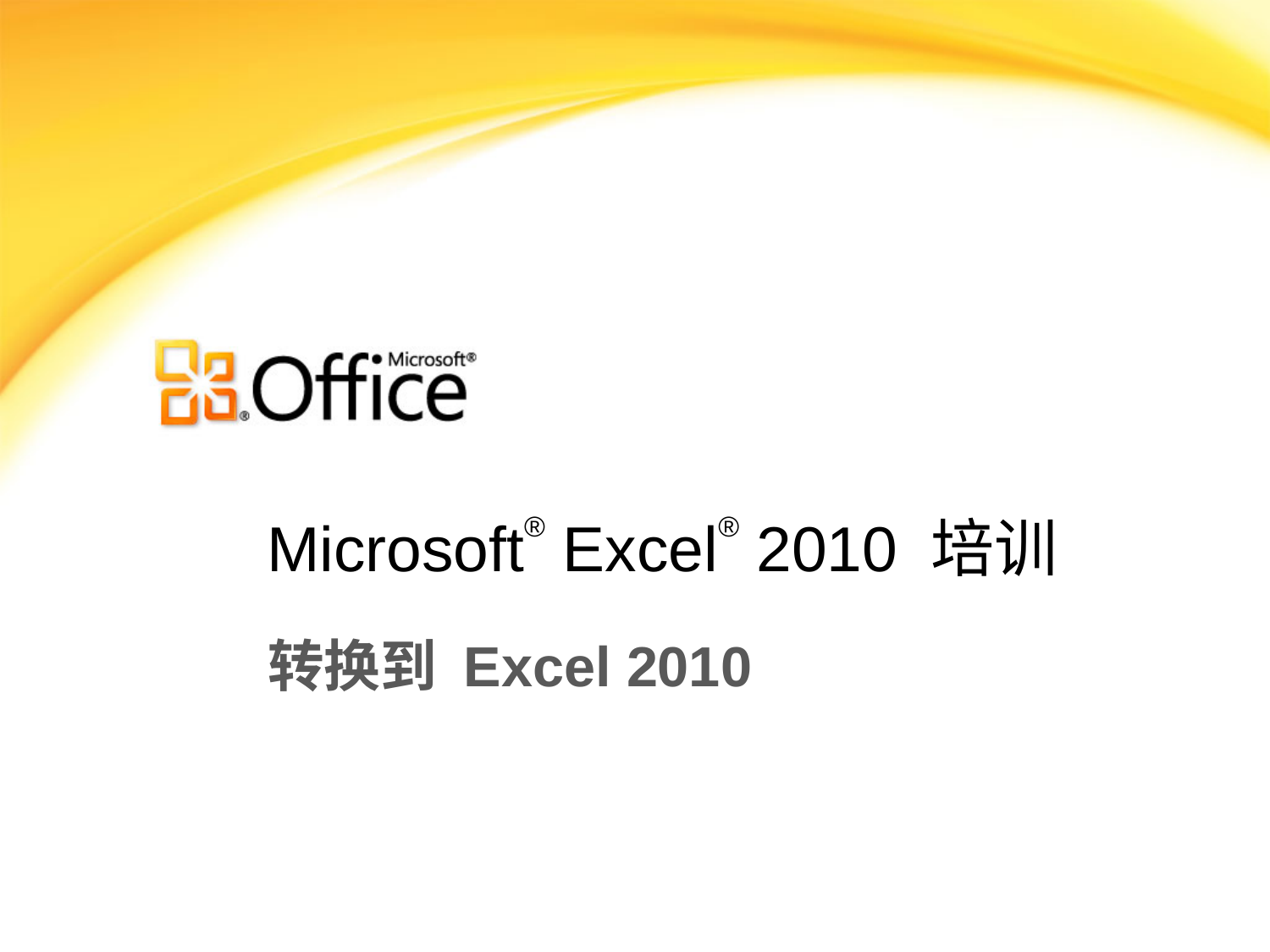

# Microsoft® Excel® 2010 培训
转换到 Excel 2010